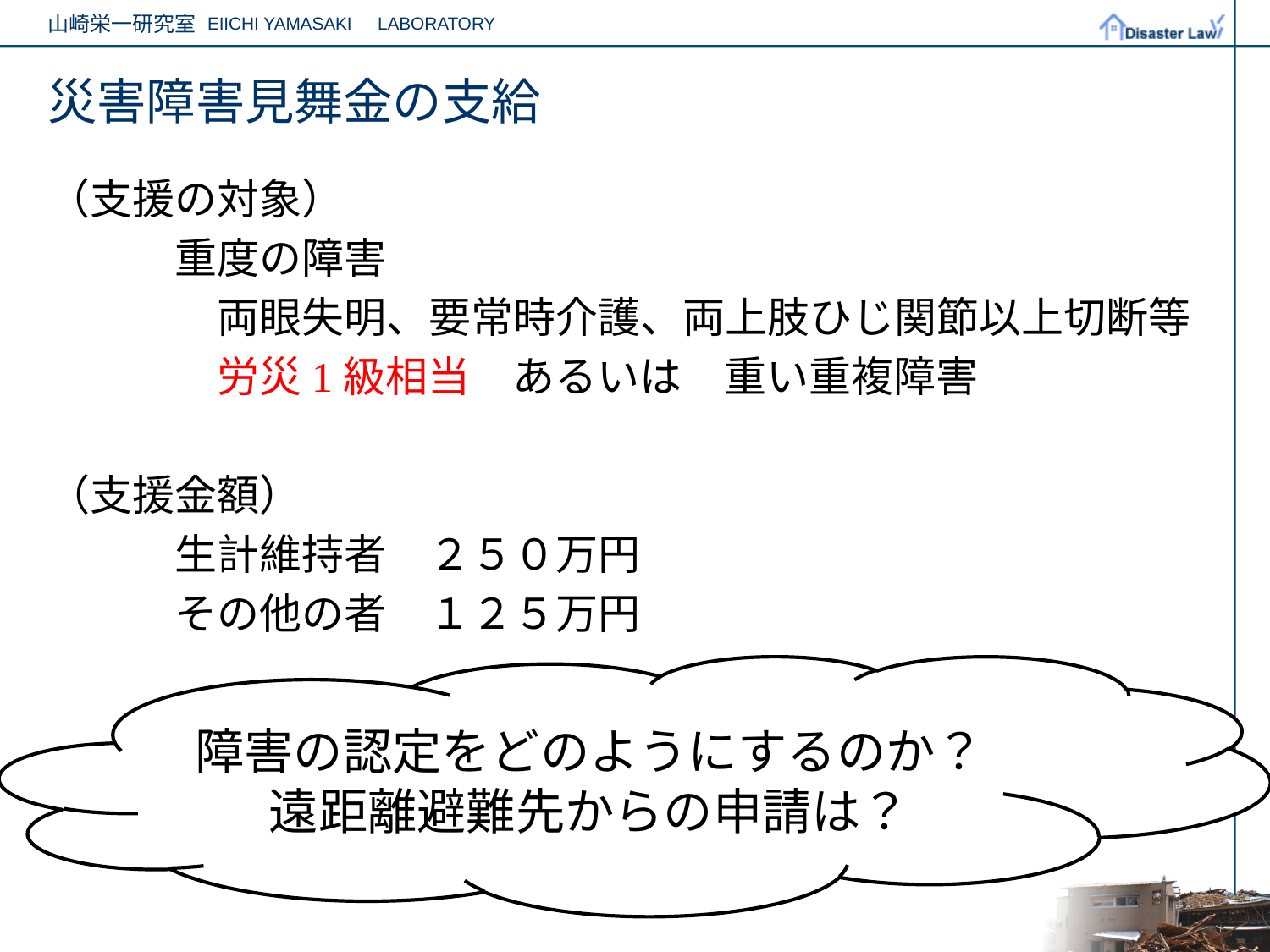

# 災害障害見舞金の支給
（支援の対象）
　　　重度の障害
　　　　両眼失明、要常時介護、両上肢ひじ関節以上切断等
　　　　労災1級相当　あるいは　重い重複障害

（支援金額）
　　　生計維持者　２５０万円
　　　その他の者　１２５万円

障害の認定をどのようにするのか？
遠距離避難先からの申請は？